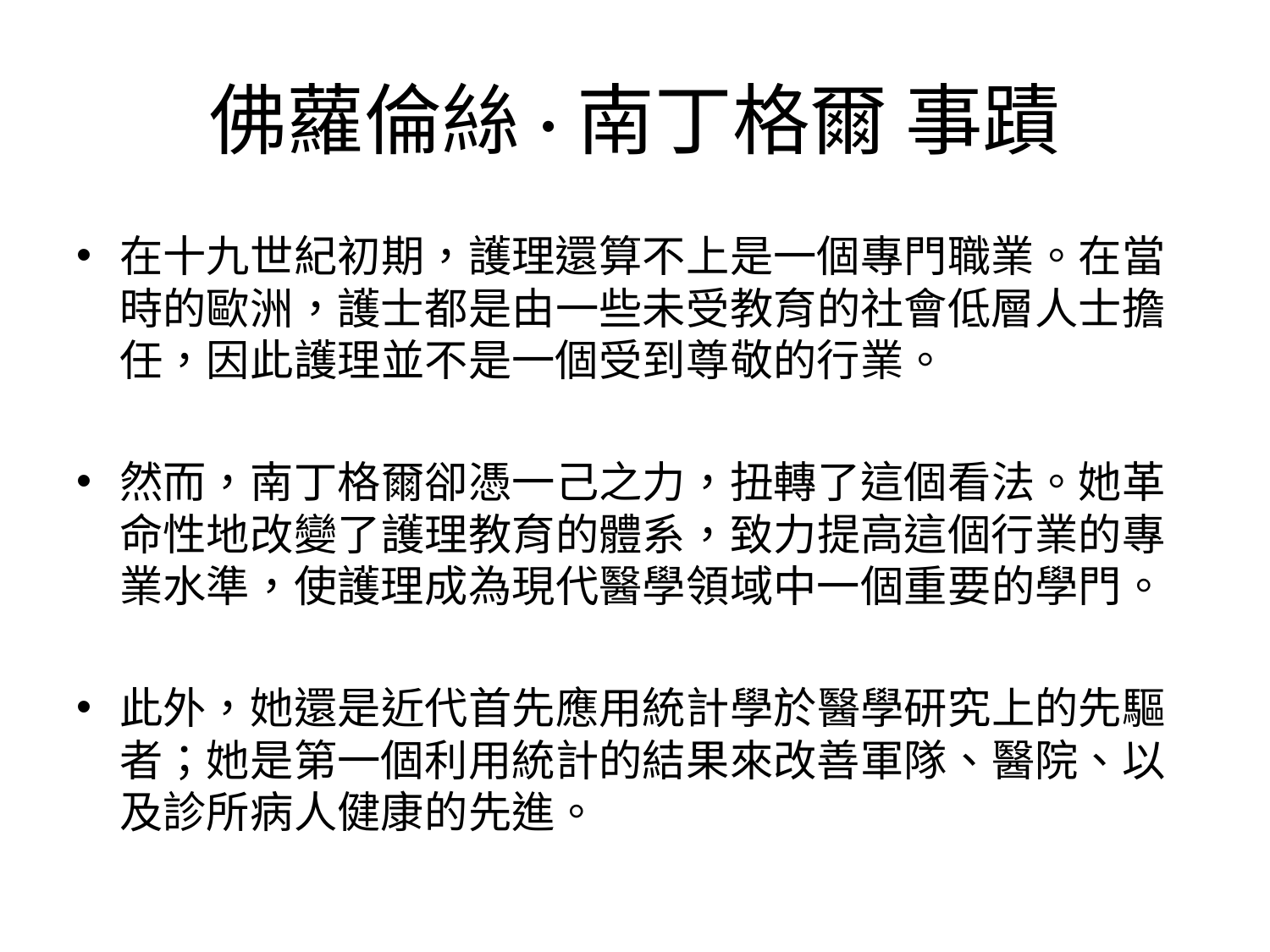

# 佛蘿倫絲·南丁格爾 事蹟
在十九世紀初期，護理還算不上是一個專門職業。在當時的歐洲，護士都是由一些未受教育的社會低層人士擔任，因此護理並不是一個受到尊敬的行業。

然而，南丁格爾卻憑一己之力，扭轉了這個看法。她革命性地改變了護理教育的體系，致力提高這個行業的專業水準，使護理成為現代醫學領域中一個重要的學門。

此外，她還是近代首先應用統計學於醫學研究上的先驅者；她是第一個利用統計的結果來改善軍隊、醫院、以及診所病人健康的先進。